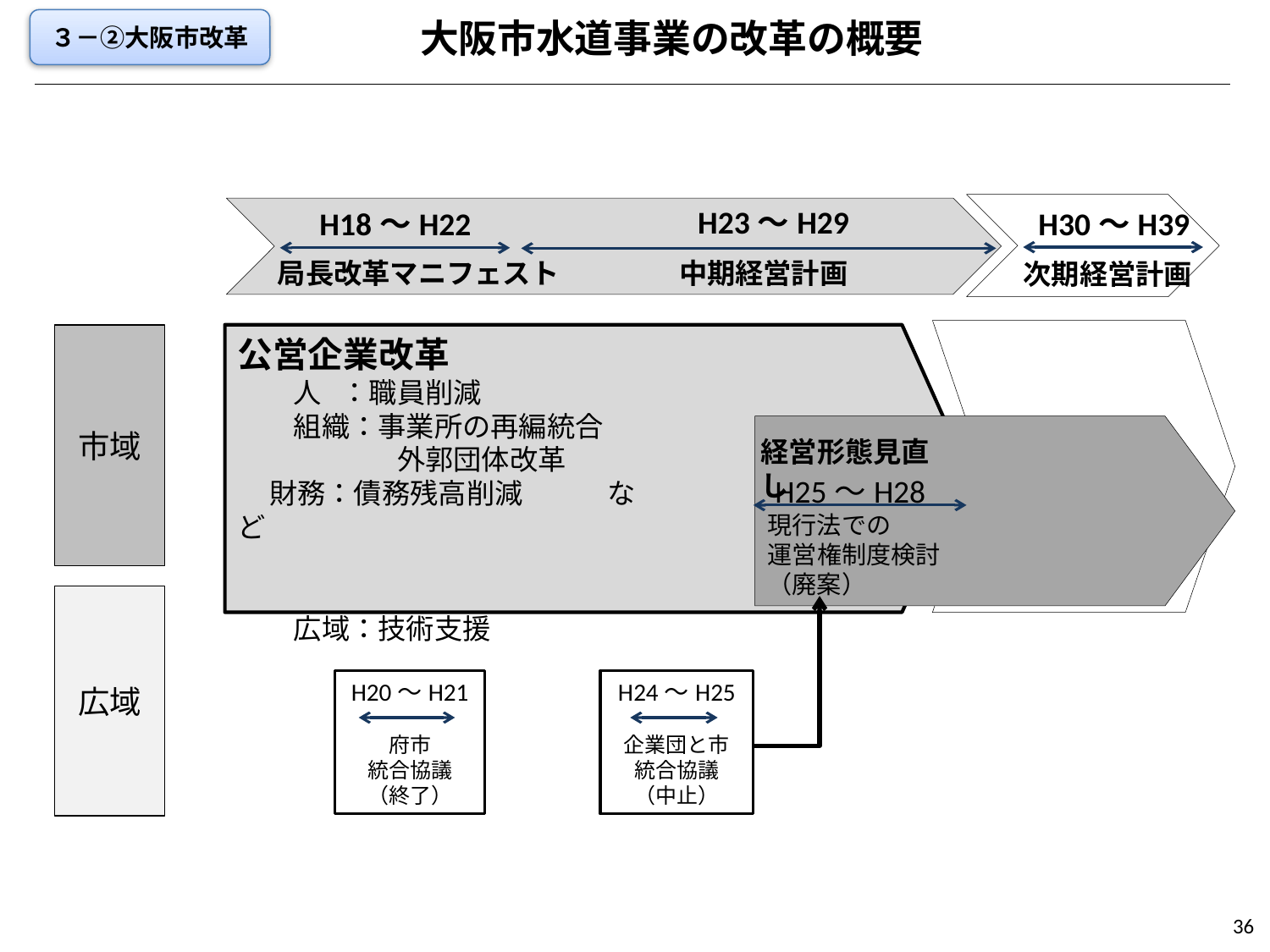

# 大阪市水道事業の改革の概要
３－②大阪市改革

H23～H29

H18～H22
H30～H39
中期経営計画
局長改革マニフェスト
次期経営計画

市域
公営企業改革
　　人   ：職員削減
　　組織：事業所の再編統合
　　　　　   外郭団体改革
    財務：債務残高削減　　　など

　　広域：技術支援

経営形態見直し
H25～H28
現行法での
運営権制度検討
（廃案）
広域
H20～H21

府市
統合協議
（終了）
H24～H25

企業団と市
統合協議
（中止）
36